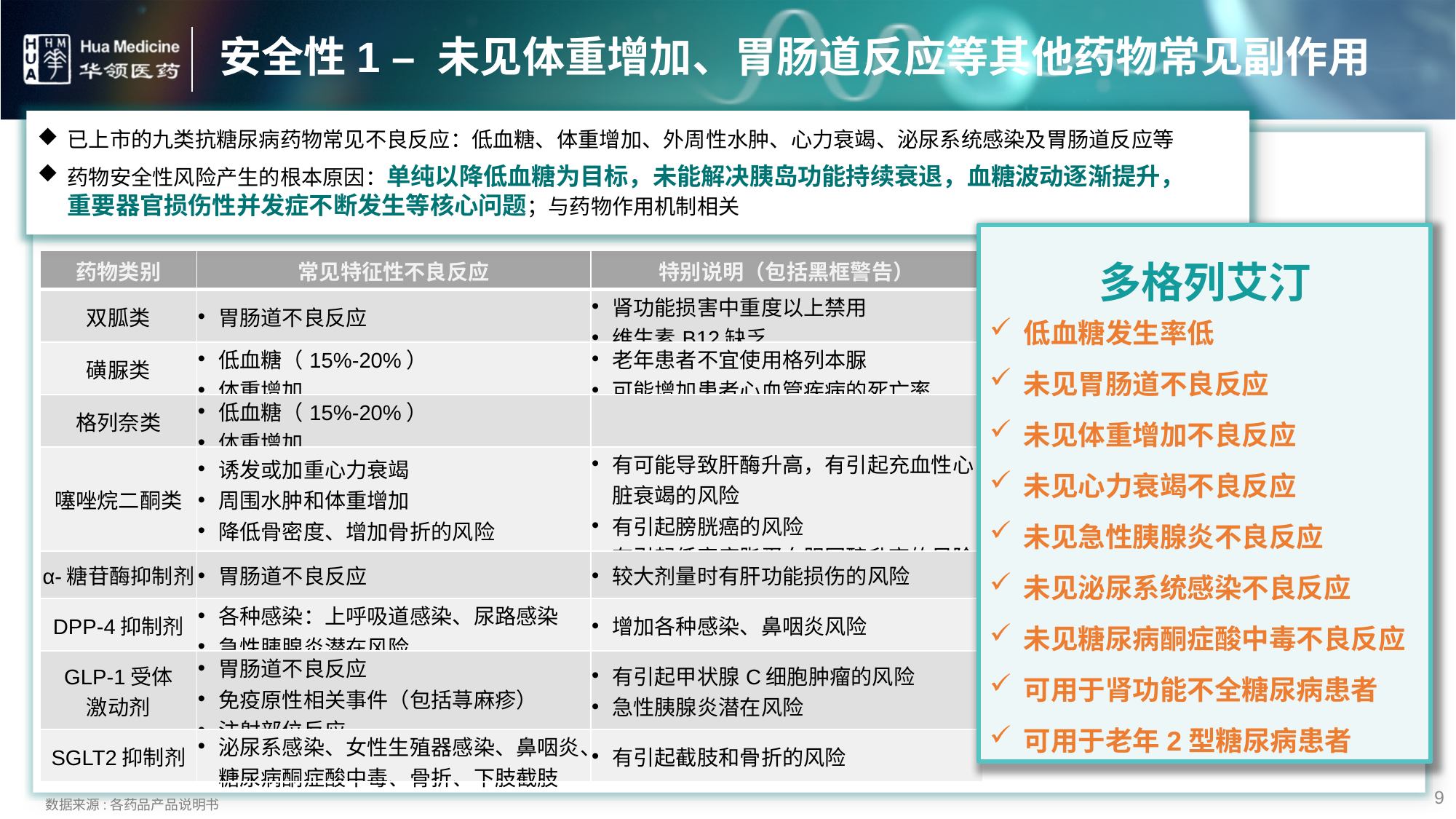

# 安全性1 – 未见体重增加、胃肠道反应等其他药物常见副作用

已上市的九类抗糖尿病药物常见不良反应：低血糖、体重增加、外周性水肿、心力衰竭、泌尿系统感染及胃肠道反应等
药物安全性风险产生的根本原因：单纯以降低血糖为目标，未能解决胰岛功能持续衰退，血糖波动逐渐提升，重要器官损伤性并发症不断发生等核心问题；与药物作用机制相关

多格列艾汀
低血糖发生率低
未见胃肠道不良反应
未见体重增加不良反应
未见心力衰竭不良反应
未见急性胰腺炎不良反应
未见泌尿系统感染不良反应
未见糖尿病酮症酸中毒不良反应
可用于肾功能不全糖尿病患者
可用于老年2型糖尿病患者
| 药物类别 | 常见特征性不良反应 | 特别说明（包括黑框警告） |
| --- | --- | --- |
| 双胍类 | 胃肠道不良反应 | 肾功能损害中重度以上禁用 维生素B12缺乏 |
| 磺脲类 | 低血糖（15%-20%） 体重增加 | 老年患者不宜使用格列本脲 可能增加患者心血管疾病的死亡率 |
| 格列奈类 | 低血糖（15%-20%） 体重增加 |  |
| 噻唑烷二酮类 | 诱发或加重心力衰竭 周围水肿和体重增加 降低骨密度、增加骨折的风险 | 有可能导致肝酶升高，有引起充血性心脏衰竭的风险 有引起膀胱癌的风险 有引起低密度脂蛋白胆固醇升高的风险 |
| α-糖苷酶抑制剂 | 胃肠道不良反应 | 较大剂量时有肝功能损伤的风险 |
| DPP-4抑制剂 | 各种感染：上呼吸道感染、尿路感染 急性胰腺炎潜在风险 | 增加各种感染、鼻咽炎风险 |
| GLP-1受体 激动剂 | 胃肠道不良反应 免疫原性相关事件（包括荨麻疹） 注射部位反应 | 有引起甲状腺C细胞肿瘤的风险 急性胰腺炎潜在风险 |
| SGLT2抑制剂 | 泌尿系感染、女性生殖器感染、鼻咽炎、糖尿病酮症酸中毒、骨折、下肢截肢 | 有引起截肢和骨折的风险 |
9
数据来源:各药品产品说明书